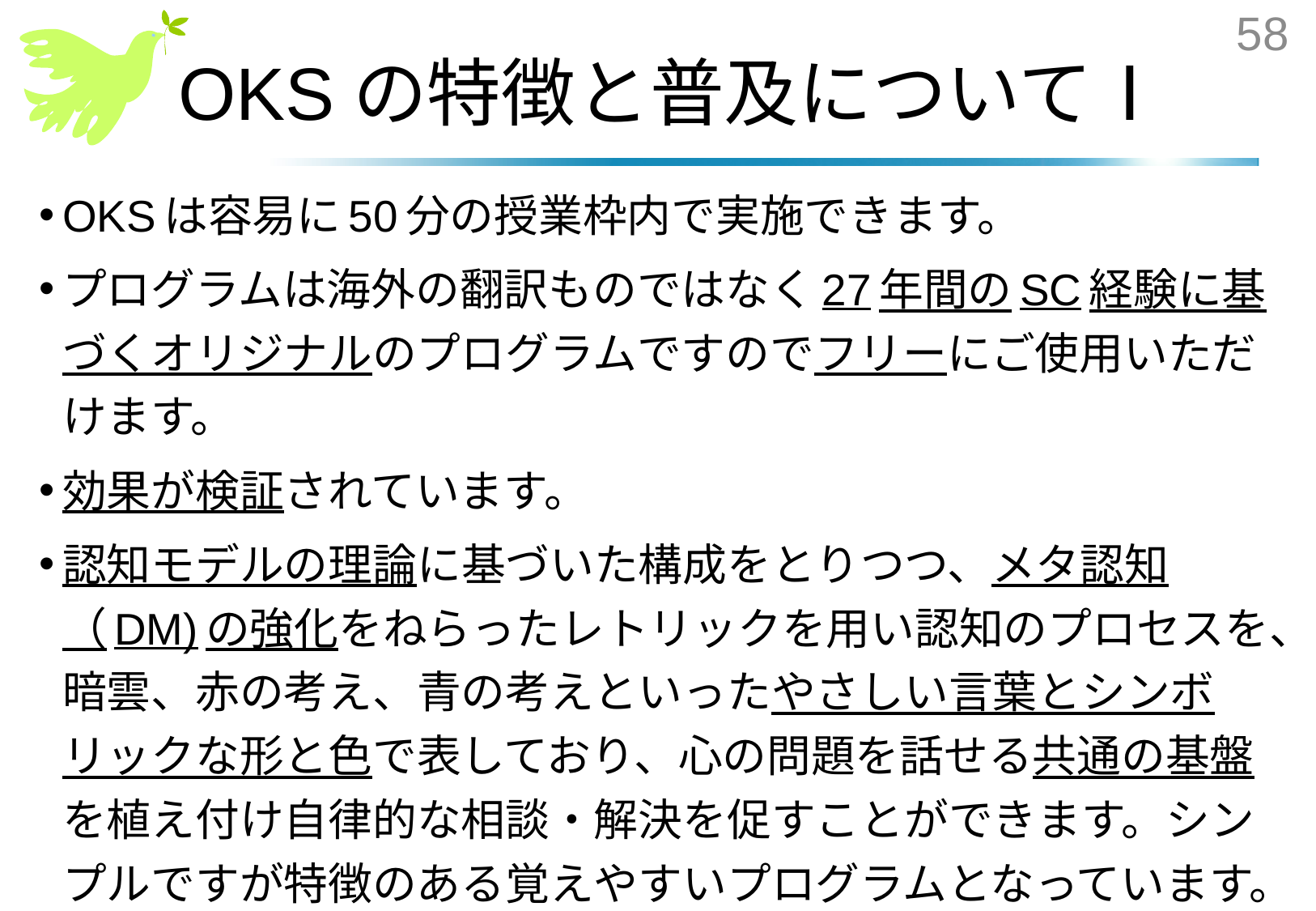

58
# OKSの特徴と普及についてⅠ
OKSは容易に50分の授業枠内で実施できます。
プログラムは海外の翻訳ものではなく27年間のSC経験に基づくオリジナルのプログラムですのでフリーにご使用いただけます。
効果が検証されています。
認知モデルの理論に基づいた構成をとりつつ、メタ認知（DM)の強化をねらったレトリックを用い認知のプロセスを、暗雲、赤の考え、青の考えといったやさしい言葉とシンボリックな形と色で表しており、心の問題を話せる共通の基盤を植え付け自律的な相談・解決を促すことができます。シンプルですが特徴のある覚えやすいプログラムとなっています。